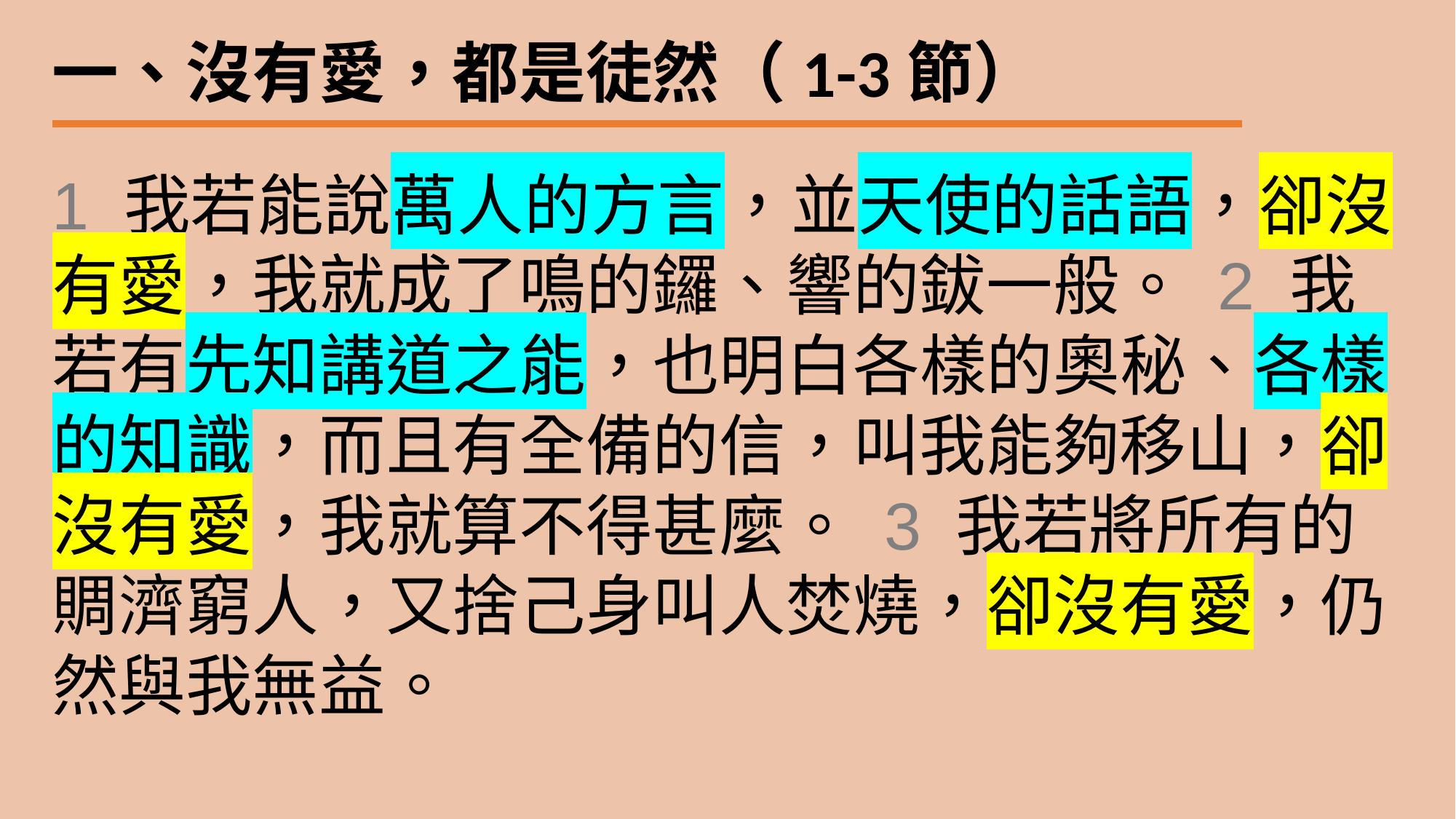

一、沒有愛，都是徒然（1-3節）
1 我若能說萬人的方言，並天使的話語，卻沒有愛，我就成了鳴的鑼、響的鈸一般。 2 我若有先知講道之能，也明白各樣的奧秘、各樣的知識，而且有全備的信，叫我能夠移山，卻沒有愛，我就算不得甚麼。 3 我若將所有的賙濟窮人，又捨己身叫人焚燒，卻沒有愛，仍然與我無益。